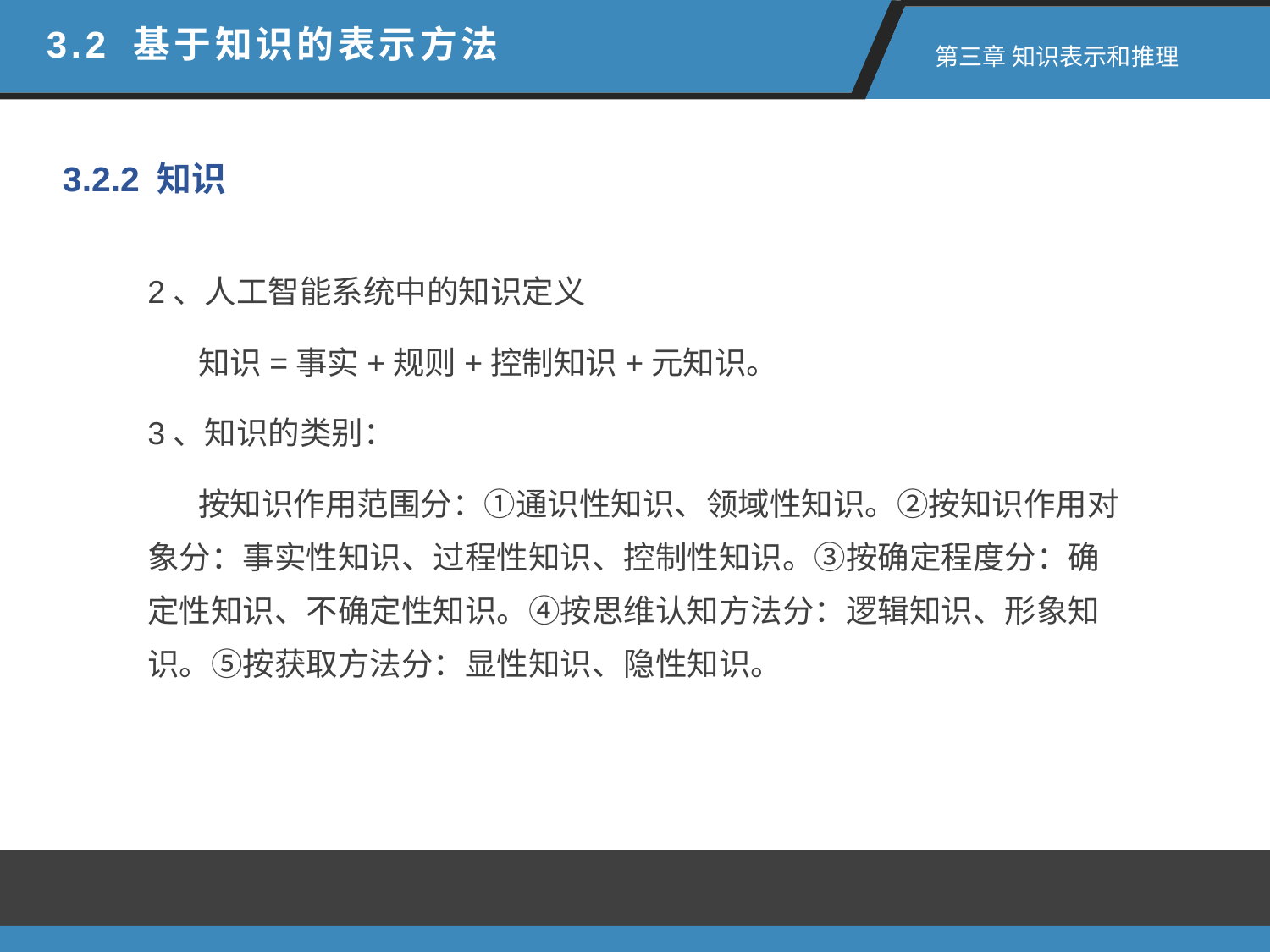

3.2 基于知识的表示方法
  第三章 知识表示和推理
3.2.2 知识
2、人工智能系统中的知识定义
      知识=事实+规则+控制知识+元知识。
3、知识的类别：
      按知识作用范围分：①通识性知识、领域性知识。②按知识作用对象分：事实性知识、过程性知识、控制性知识。③按确定程度分：确定性知识、不确定性知识。④按思维认知方法分：逻辑知识、形象知识。⑤按获取方法分：显性知识、隐性知识。